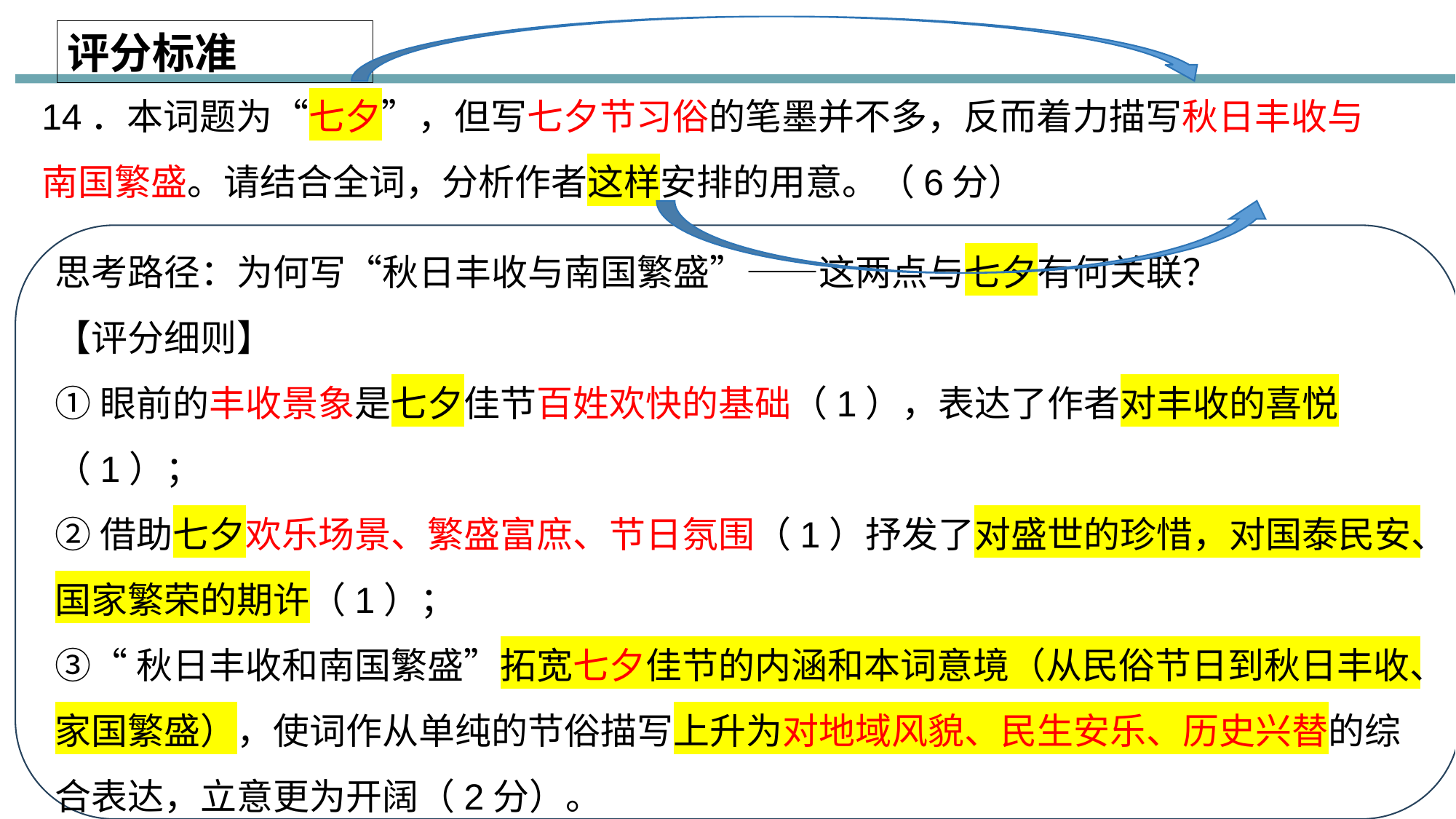

评分标准
14．本词题为“七夕”，但写七夕节习俗的笔墨并不多，反而着力描写秋日丰收与南国繁盛。请结合全词，分析作者这样安排的用意。（6分）

思考路径：为何写“秋日丰收与南国繁盛”——这两点与七夕有何关联？
【评分细则】
①眼前的丰收景象是七夕佳节百姓欢快的基础（1），表达了作者对丰收的喜悦（1）；
②借助七夕欢乐场景、繁盛富庶、节日氛围（1）抒发了对盛世的珍惜，对国泰民安、国家繁荣的期许（1）；
③“秋日丰收和南国繁盛”拓宽七夕佳节的内涵和本词意境（从民俗节日到秋日丰收、家国繁盛），使词作从单纯的节俗描写上升为对地域风貌、民生安乐、历史兴替的综合表达，立意更为开阔（2分）。